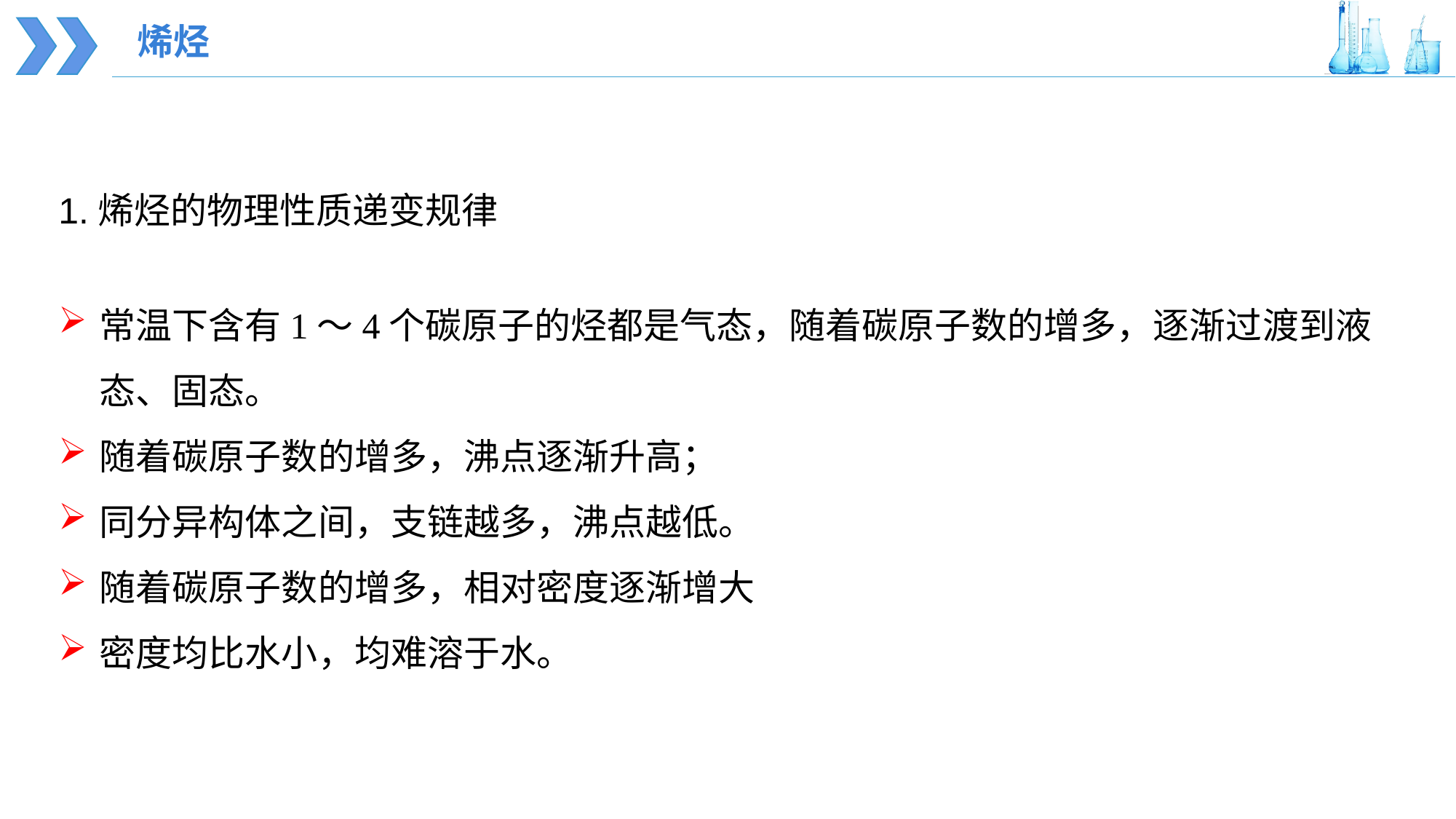

烯烃
1.烯烃的物理性质递变规律
常温下含有1～4个碳原子的烃都是气态，随着碳原子数的增多，逐渐过渡到液态、固态。
随着碳原子数的增多，沸点逐渐升高；
同分异构体之间，支链越多，沸点越低。
随着碳原子数的增多，相对密度逐渐增大
密度均比水小，均难溶于水。